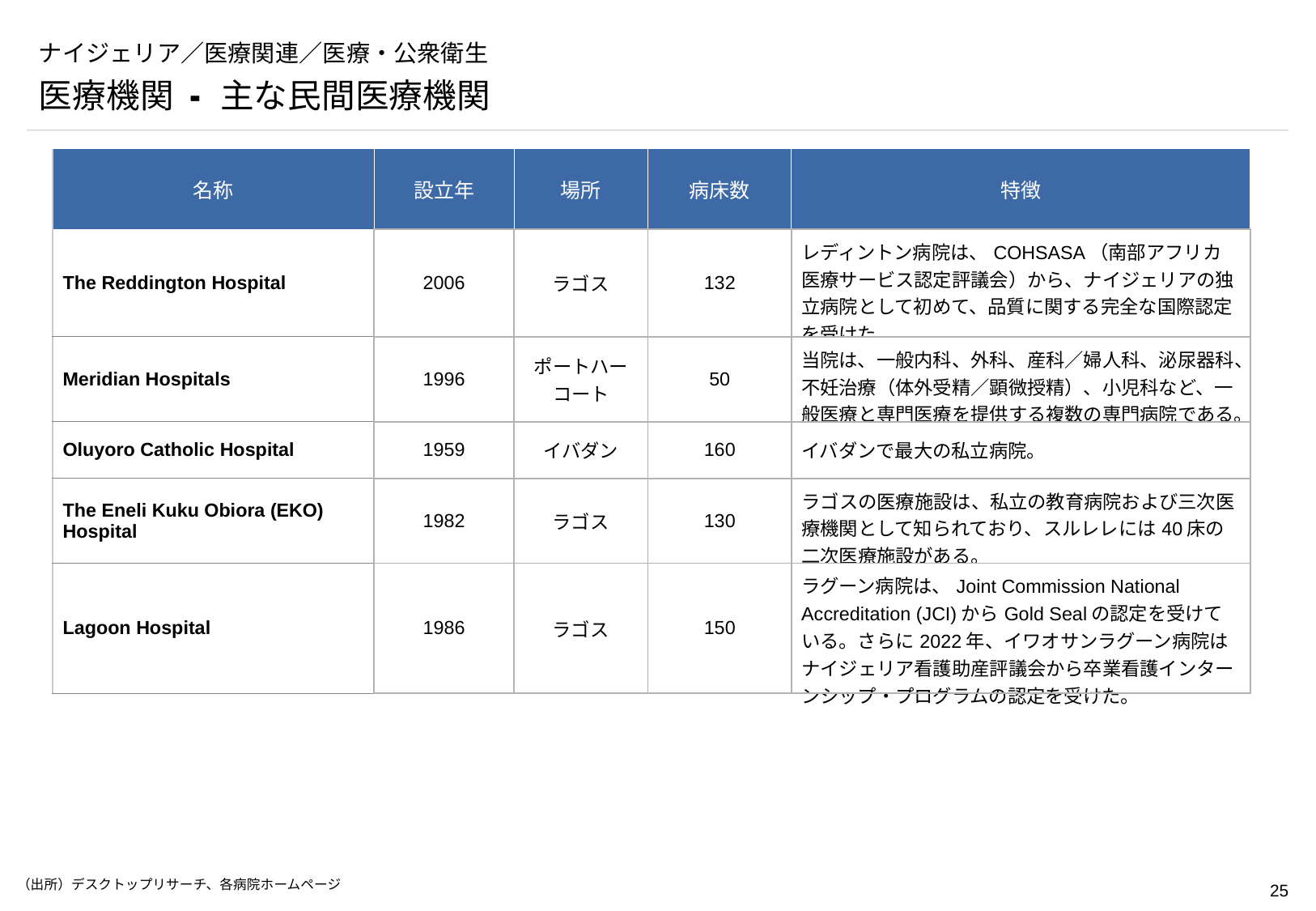

# ナイジェリア／医療関連／医療・公衆衛生
医療機関 - 主な民間医療機関
| 名称 | 設立年 | 場所 | 病床数 | 特徴 |
| --- | --- | --- | --- | --- |
| The Reddington Hospital | 2006 | ラゴス | 132 | レディントン病院は、COHSASA（南部アフリカ医療サービス認定評議会）から、ナイジェリアの独立病院として初めて、品質に関する完全な国際認定を受けた。 |
| Meridian Hospitals | 1996 | ポートハーコート | 50 | 当院は、一般内科、外科、産科／婦人科、泌尿器科、不妊治療（体外受精／顕微授精）、小児科など、一般医療と専門医療を提供する複数の専門病院である。 |
| Oluyoro Catholic Hospital | 1959 | イバダン | 160 | イバダンで最大の私立病院。 |
| The Eneli Kuku Obiora (EKO) Hospital | 1982 | ラゴス | 130 | ラゴスの医療施設は、私立の教育病院および三次医療機関として知られており、スルレレには40床の二次医療施設がある。 |
| Lagoon Hospital | 1986 | ラゴス | 150 | ラグーン病院は、Joint Commission National Accreditation (JCI)からGold Sealの認定を受けている。さらに2022年、イワオサンラグーン病院はナイジェリア看護助産評議会から卒業看護インターンシップ・プログラムの認定を受けた。 |
（出所）デスクトップリサーチ、各病院ホームページ